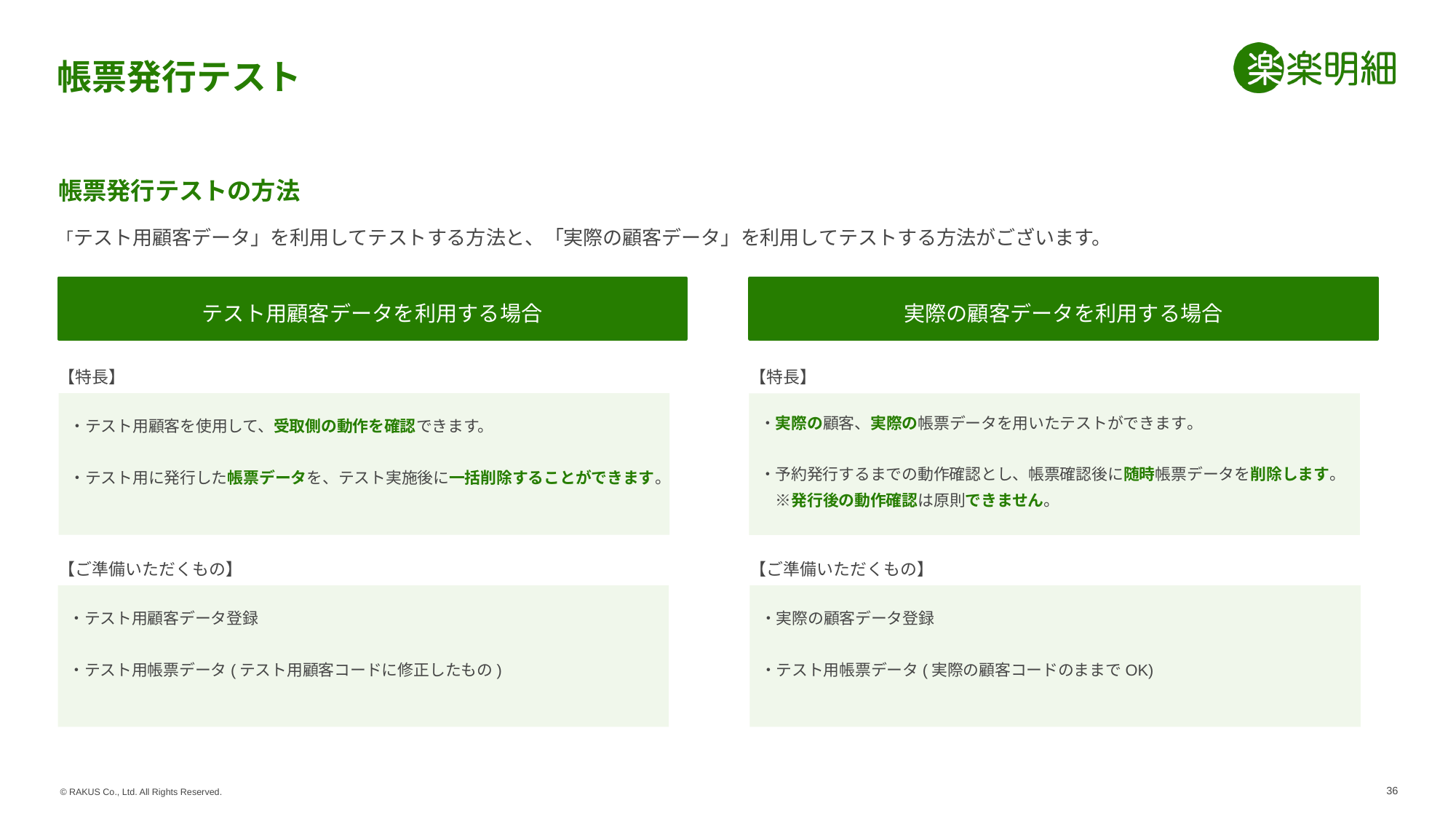

# 帳票発行テスト
帳票発行テストの方法
「テスト用顧客データ」を利用してテストする方法と、「実際の顧客データ」を利用してテストする方法がございます。
テスト用顧客データを利用する場合
実際の顧客データを利用する場合
【特長】
【特長】
・テスト用顧客を使用して、受取側の動作を確認できます。

・テスト用に発行した帳票データを、テスト実施後に一括削除することができます。

・実際の顧客、実際の帳票データを用いたテストができます。

・予約発行するまでの動作確認とし、帳票確認後に随時帳票データを削除します。
　※発行後の動作確認は原則できません。

【ご準備いただくもの】
【ご準備いただくもの】
・テスト用顧客データ登録

・テスト用帳票データ(テスト用顧客コードに修正したもの)

・実際の顧客データ登録

・テスト用帳票データ(実際の顧客コードのままでOK)

36